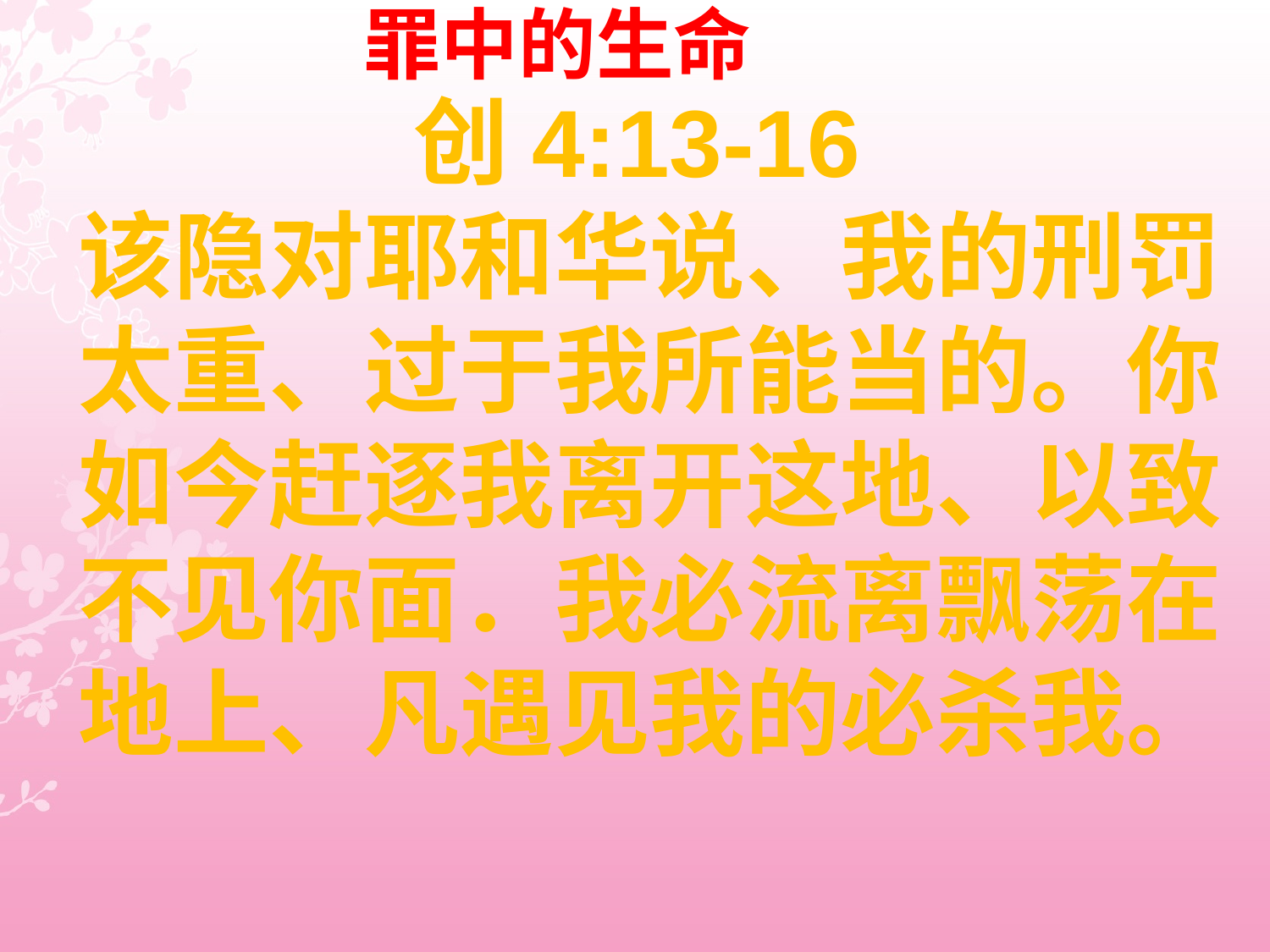

罪中的生命
创4:13-16
该隐对耶和华说、我的刑罚太重、过于我所能当的。你如今赶逐我离开这地、以致不见你面．我必流离飘荡在地上、凡遇见我的必杀我。